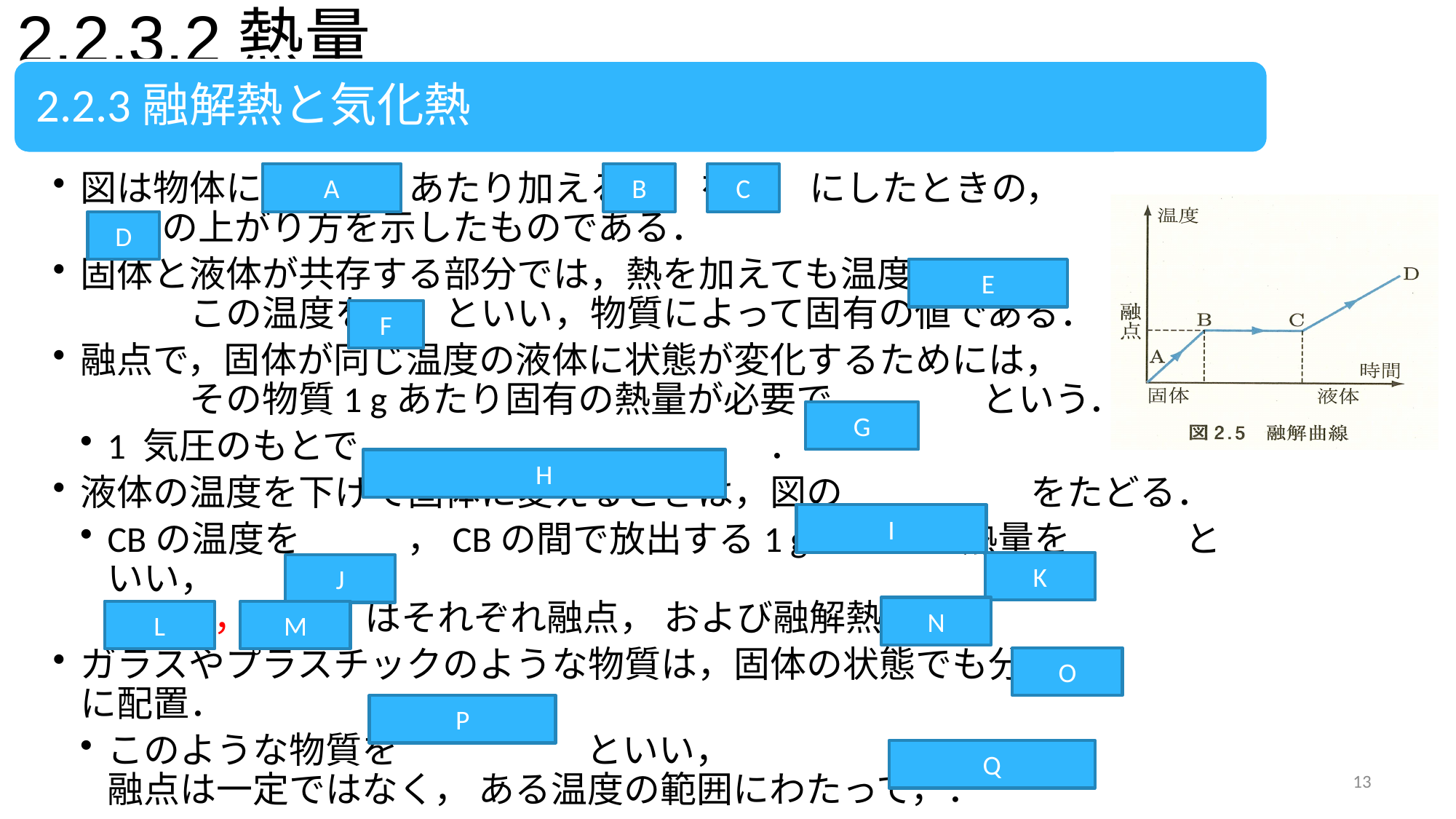

# 2.2.3.2熱量

2.2.3融解熱と気化熱
図は物体に                  あたり加える         を         にしたときの，
          の上がり方を示したものである．
固体と液体が共存する部分では，熱を加えても温度は                    ．
	この温度を         といい，物質によって固有の値である．
融点で，固体が同じ温度の液体に状態が変化するためには，
	その物質1 gあたり固有の熱量が必要で，              という．
1 気圧のもとで，                                              ．
液体の温度を下げて固体に変えるときは，図の                       をたどる．
CBの温度を             ，CBの間で放出する1 gあたりの熱量を              といい，
             ，              はそれぞれ融点， および融解熱に
ガラスやプラスチックのような物質は，固体の状態でも分子は              に配置．
このような物質を                       といい，
融点は一定ではなく， ある温度の範囲にわたって，．
A
C
B

D
E
F
G
H
I
K
J
N
L
M
O
P
Q
13